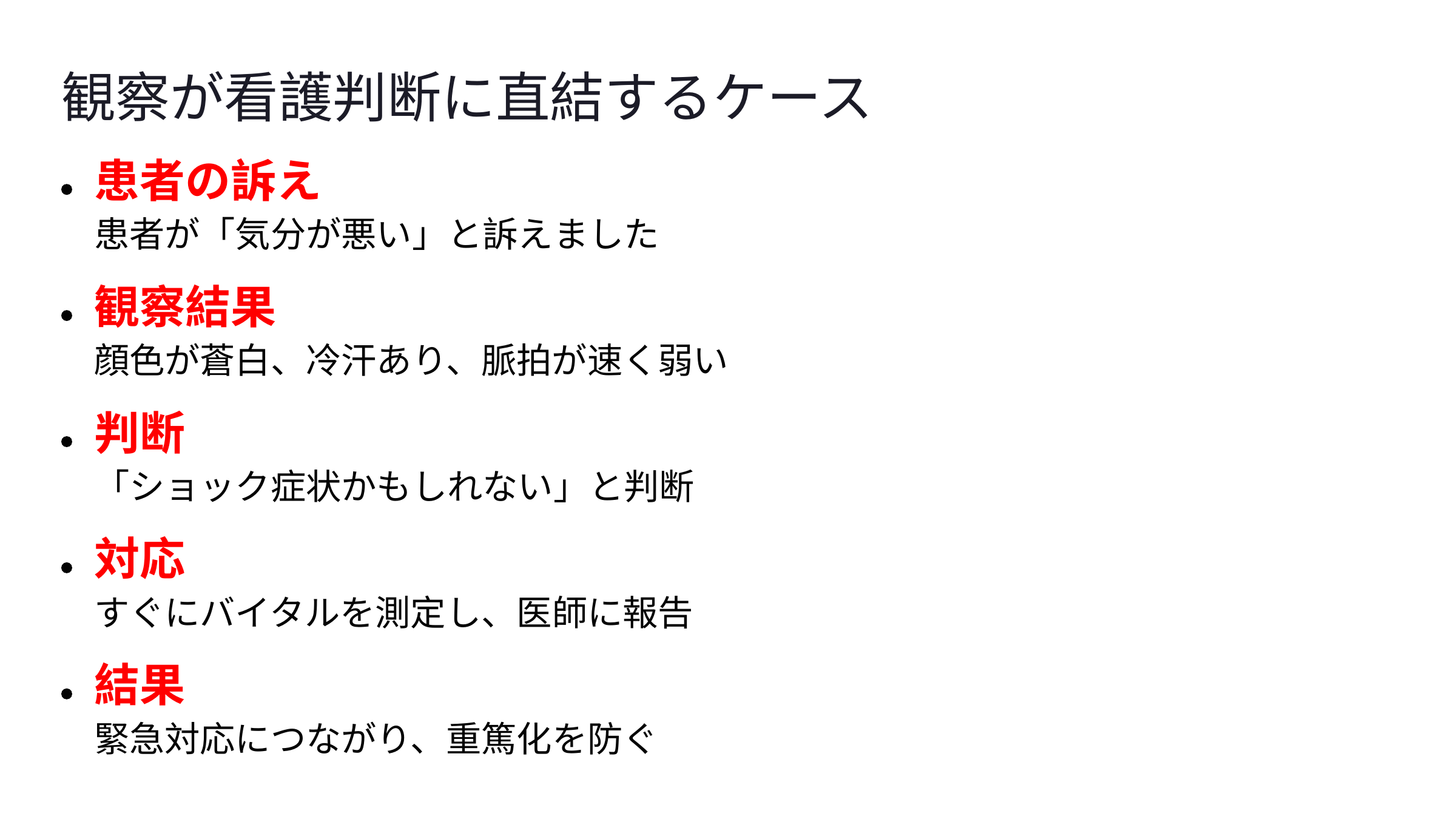

観察が看護判断に直結するケース
患者の訴え

患者が「気分が悪い」と訴えました
観察結果

顔色が蒼白、冷汗あり、脈拍が速く弱い
判断

「ショック症状かもしれない」と判断
対応

すぐにバイタルを測定し、医師に報告
結果

緊急対応につながり、重篤化を防ぐ